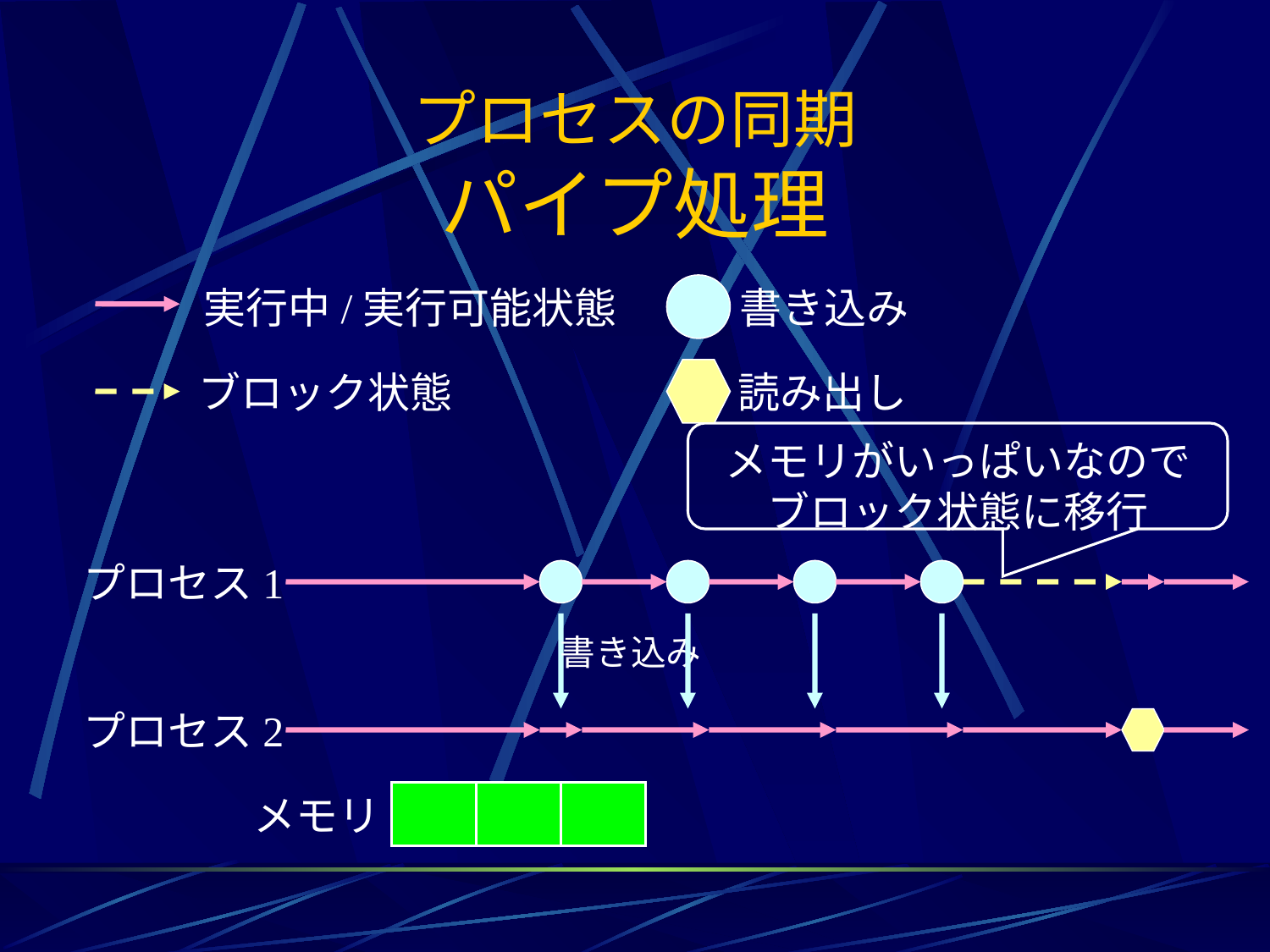

# プロセスの同期 パイプ処理
実行中/実行可能状態

書き込み

ブロック状態

読み出し

メモリがいっぱいなので
ブロック状態に移行
プロセス1

書き込み

プロセス2
メモリ